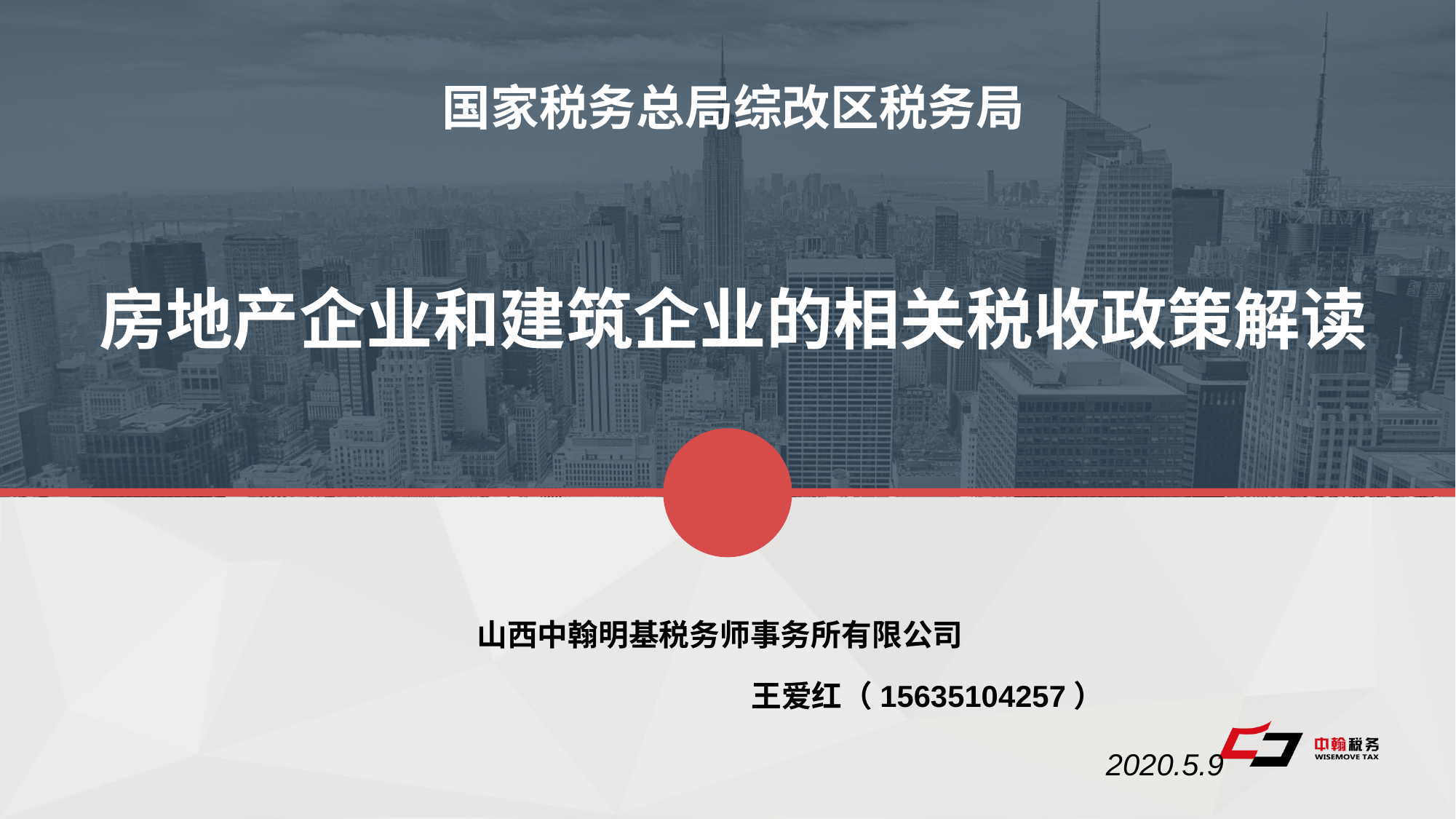

# 国家税务总局综改区税务局 房地产企业和建筑企业的相关税收政策解读
山西中翰明基税务师事务所有限公司
                                                         王爱红（15635104257）
                                                                                      2020.5.9